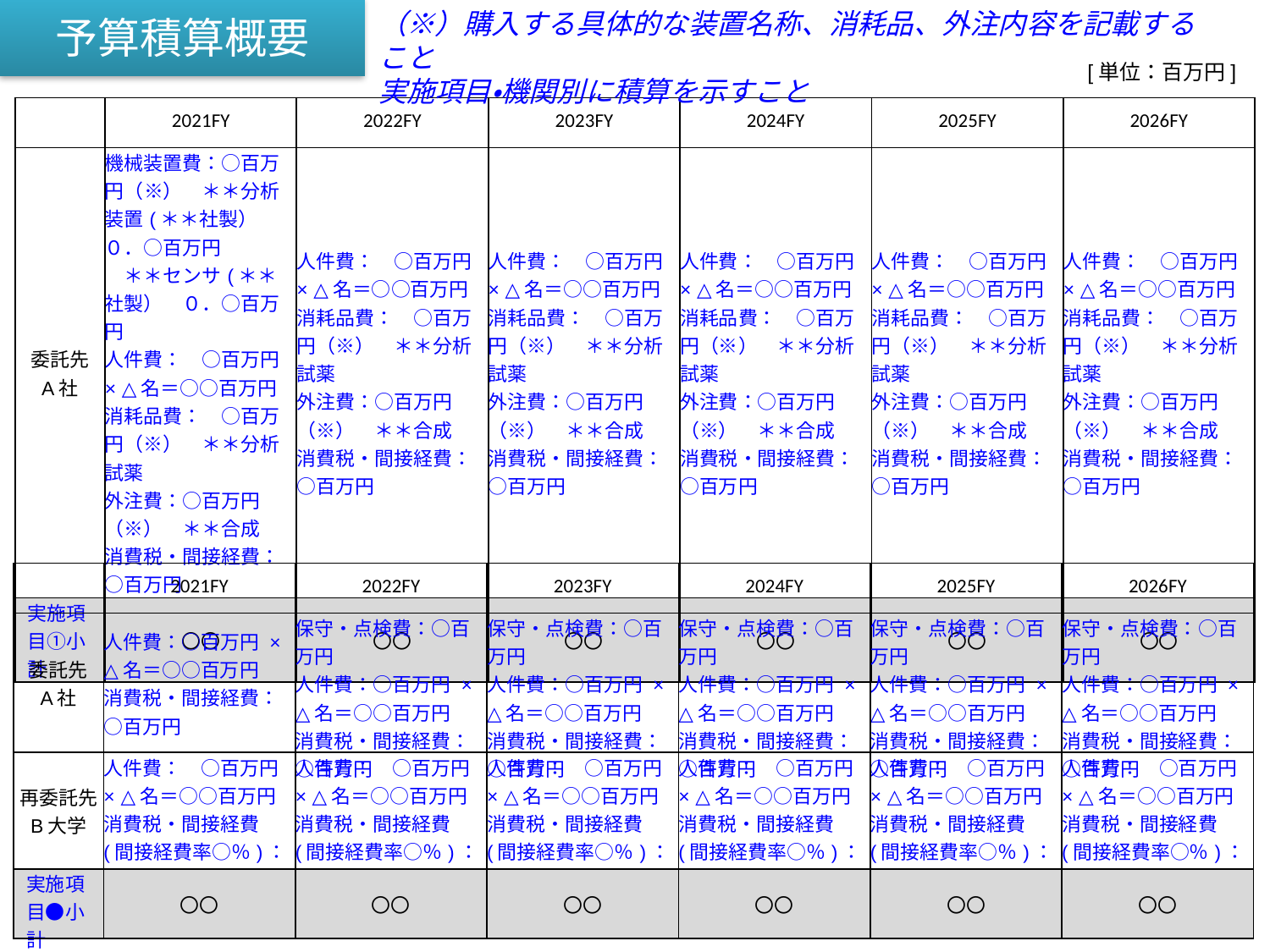

（※）購入する具体的な装置名称、消耗品、外注内容を記載すること
実施項目・機関別に積算を示すこと
予算積算概要
[単位：百万円]
|  | 2021FY | 2022FY | 2023FY | 2024FY | 2025FY | 2026FY |
| --- | --- | --- | --- | --- | --- | --- |
| 委託先 A社 | 機械装置費：○百万円（※）　＊＊分析装置(＊＊社製）　０．○百万円 　＊＊センサ(＊＊社製）　０．○百万円 人件費：　○百万円 × △名＝○○百万円 消耗品費：　○百万円（※）　＊＊分析試薬 外注費：○百万円（※）　＊＊合成 消費税・間接経費：○百万円 | 人件費：　○百万円 × △名＝○○百万円 消耗品費：　○百万円（※）　＊＊分析試薬 外注費：○百万円（※）　＊＊合成 消費税・間接経費：○百万円 | 人件費：　○百万円 × △名＝○○百万円 消耗品費：　○百万円（※）　＊＊分析試薬 外注費：○百万円（※）　＊＊合成 消費税・間接経費：○百万円 | 人件費：　○百万円 × △名＝○○百万円 消耗品費：　○百万円（※）　＊＊分析試薬 外注費：○百万円（※）　＊＊合成 消費税・間接経費：○百万円 | 人件費：　○百万円 × △名＝○○百万円 消耗品費：　○百万円（※）　＊＊分析試薬 外注費：○百万円（※）　＊＊合成 消費税・間接経費：○百万円 | 人件費：　○百万円 × △名＝○○百万円 消耗品費：　○百万円（※）　＊＊分析試薬 外注費：○百万円（※）　＊＊合成 消費税・間接経費：○百万円 |
| 実施項目①小計 | 〇〇 | 〇〇 | 〇〇 | 〇〇 | 〇〇 | 〇〇 |
|  | 2021FY | 2022FY | 2023FY | 2024FY | 2025FY | 2026FY |
| --- | --- | --- | --- | --- | --- | --- |
| 委託先 A社 | 人件費：○百万円 × △名＝○○百万円 消費税・間接経費：○百万円 | 保守・点検費：○百万円 人件費：○百万円 × △名＝○○百万円 消費税・間接経費：○百万円 | 保守・点検費：○百万円 人件費：○百万円 × △名＝○○百万円 消費税・間接経費：○百万円 | 保守・点検費：○百万円 人件費：○百万円 × △名＝○○百万円 消費税・間接経費：○百万円 | 保守・点検費：○百万円 人件費：○百万円 × △名＝○○百万円 消費税・間接経費：○百万円 | 保守・点検費：○百万円 人件費：○百万円 × △名＝○○百万円 消費税・間接経費：○百万円 |
| 再委託先 B大学 | 人件費：　○百万円 × △名＝○○百万円 消費税・間接経費(間接経費率○％)：○百万円 | 人件費：　○百万円 × △名＝○○百万円 消費税・間接経費(間接経費率○％)：○百万円 | 人件費：　○百万円 × △名＝○○百万円 消費税・間接経費(間接経費率○％)：○百万円 | 人件費：　○百万円 × △名＝○○百万円 消費税・間接経費(間接経費率○％)：○百万円 | 人件費：　○百万円 × △名＝○○百万円 消費税・間接経費(間接経費率○％)：○百万円 | 人件費：　○百万円 × △名＝○○百万円 消費税・間接経費(間接経費率○％)：○百万円 |
| 実施項目●小計 | 〇〇 | 〇〇 | 〇〇 | 〇〇 | 〇〇 | 〇〇 |
16